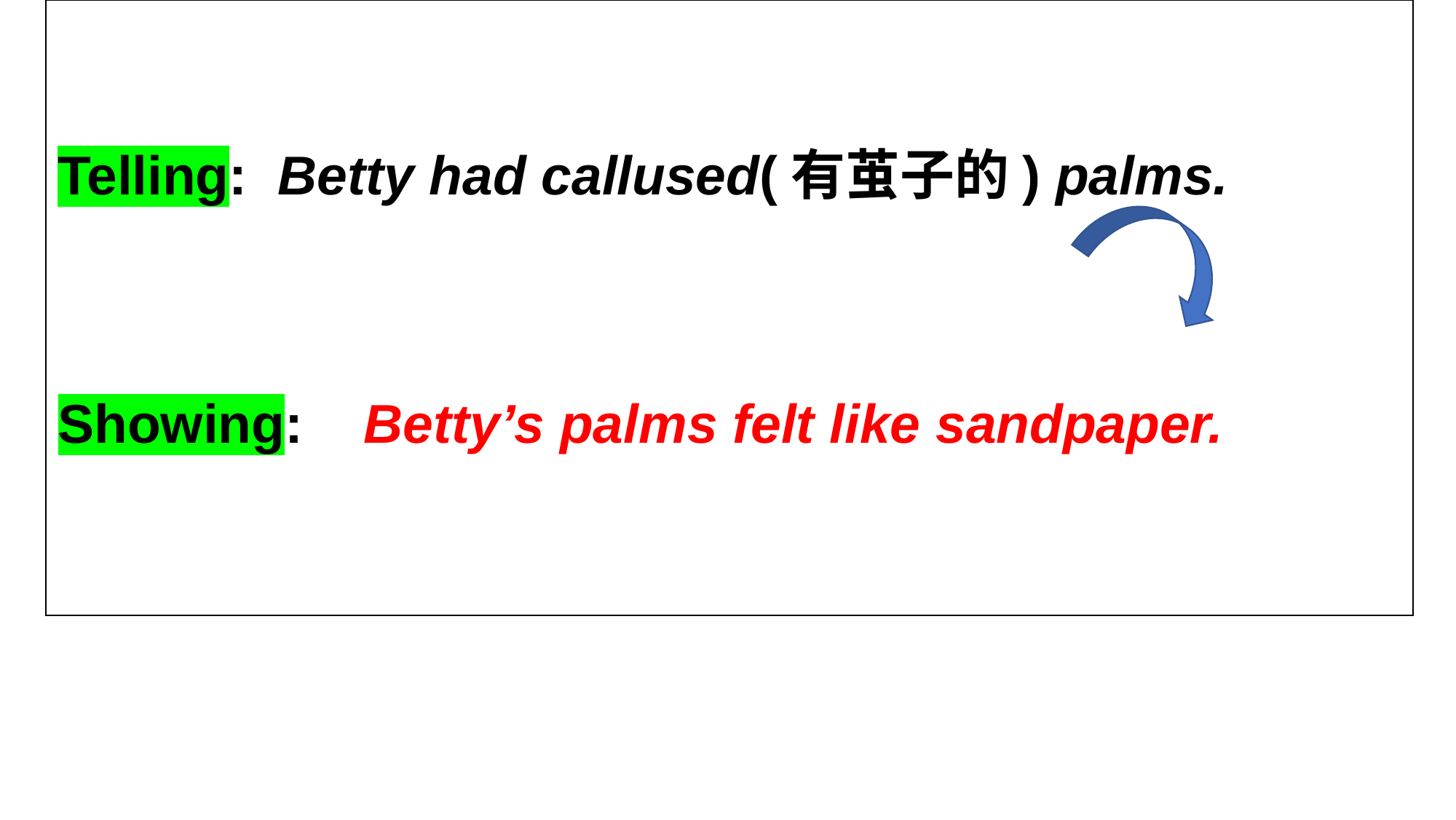

|  |
| --- |
Telling:  Betty had callused(有茧子的) palms.

Showing:    Betty’s palms felt like sandpaper.